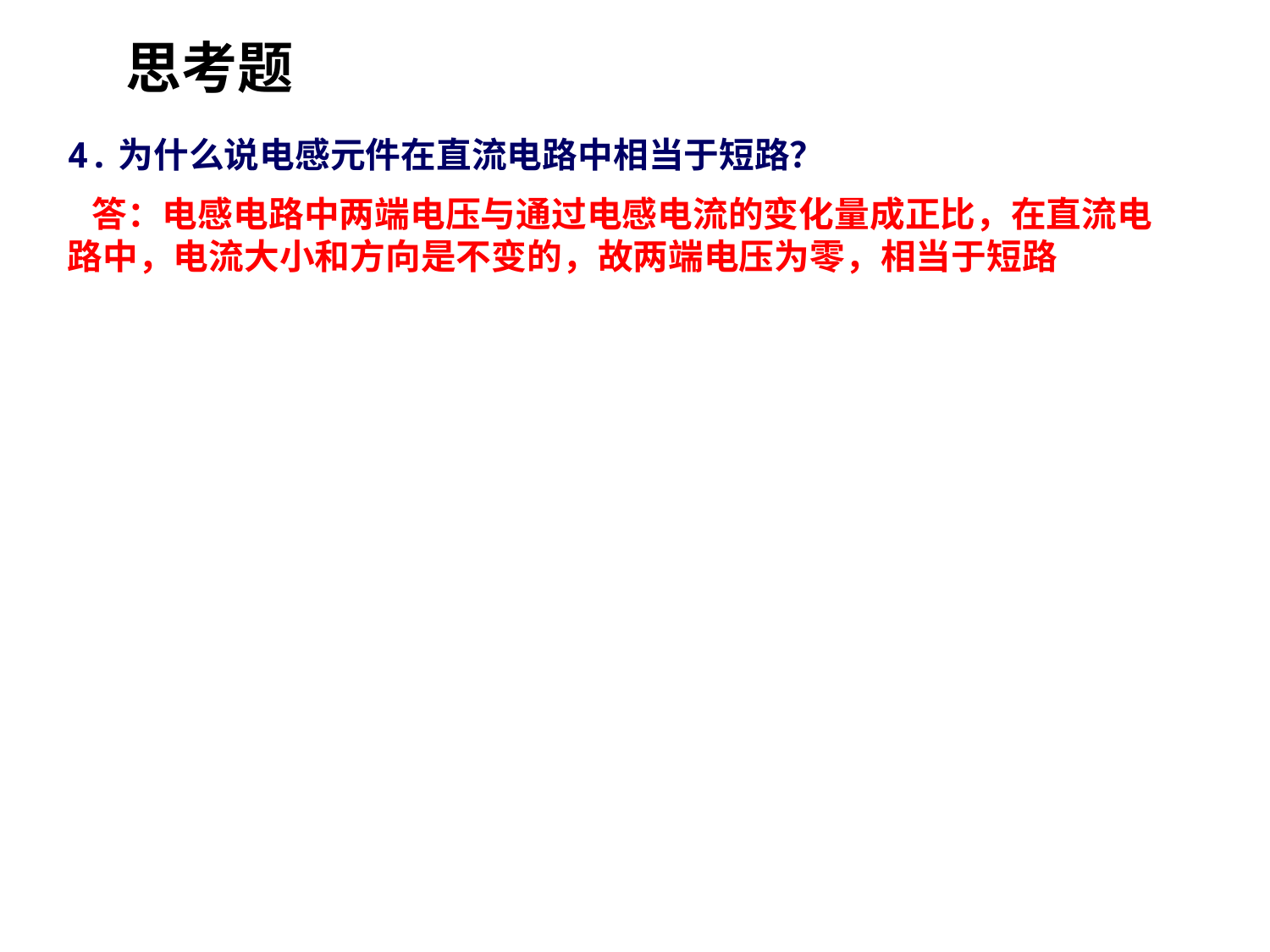

思考题
4.为什么说电感元件在直流电路中相当于短路？
  答：电感电路中两端电压与通过电感电流的变化量成正比，在直流电路中，电流大小和方向是不变的，故两端电压为零，相当于短路